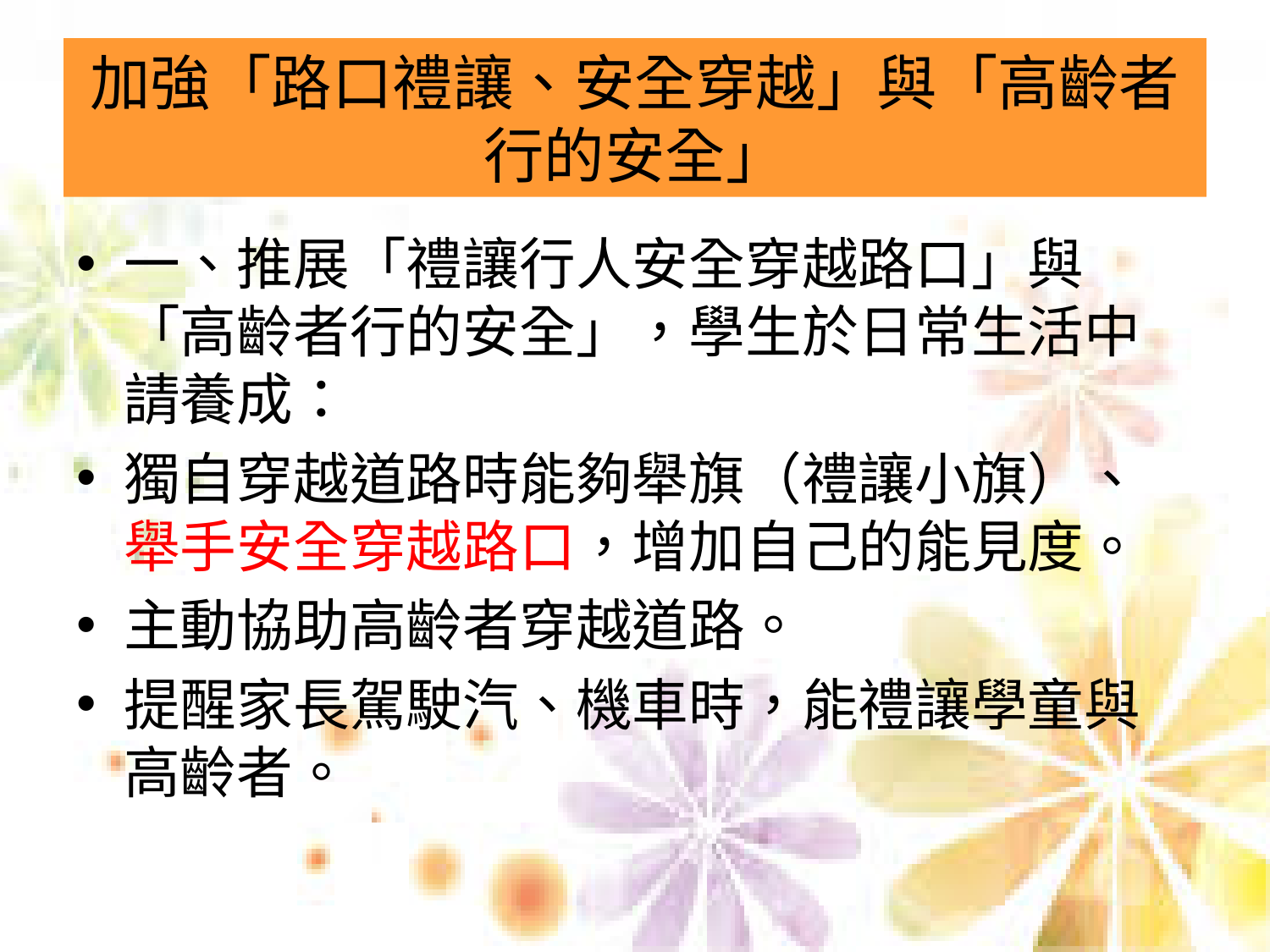

# 加強「路口禮讓、安全穿越」與「高齡者行的安全」
一、推展「禮讓行人安全穿越路口」與「高齡者行的安全」，學生於日常生活中請養成：
獨自穿越道路時能夠舉旗（禮讓小旗）、舉手安全穿越路口，增加自己的能見度。
主動協助高齡者穿越道路。
提醒家長駕駛汽、機車時，能禮讓學童與高齡者。